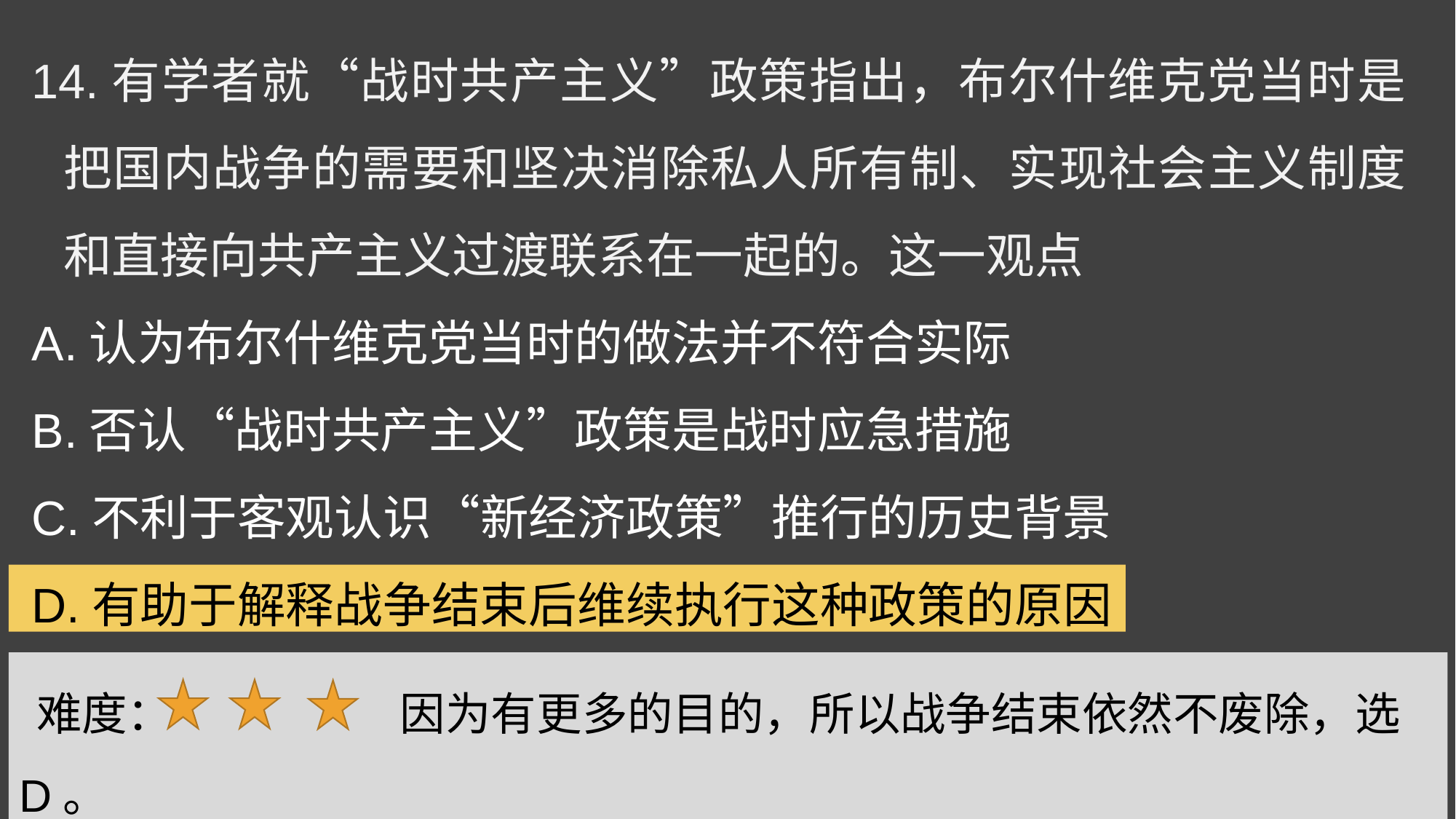

14.有学者就“战时共产主义”政策指出，布尔什维克党当时是把国内战争的需要和坚决消除私人所有制、实现社会主义制度和直接向共产主义过渡联系在一起的。这一观点
A.认为布尔什维克党当时的做法并不符合实际
B.否认“战时共产主义”政策是战时应急措施
C.不利于客观认识“新经济政策”推行的历史背景
D.有助于解释战争结束后维续执行这种政策的原因

 难度：　　　　　因为有更多的目的，所以战争结束依然不废除，选D。
B有很强的迷惑性，应该是战时应急与长远目的相结合。